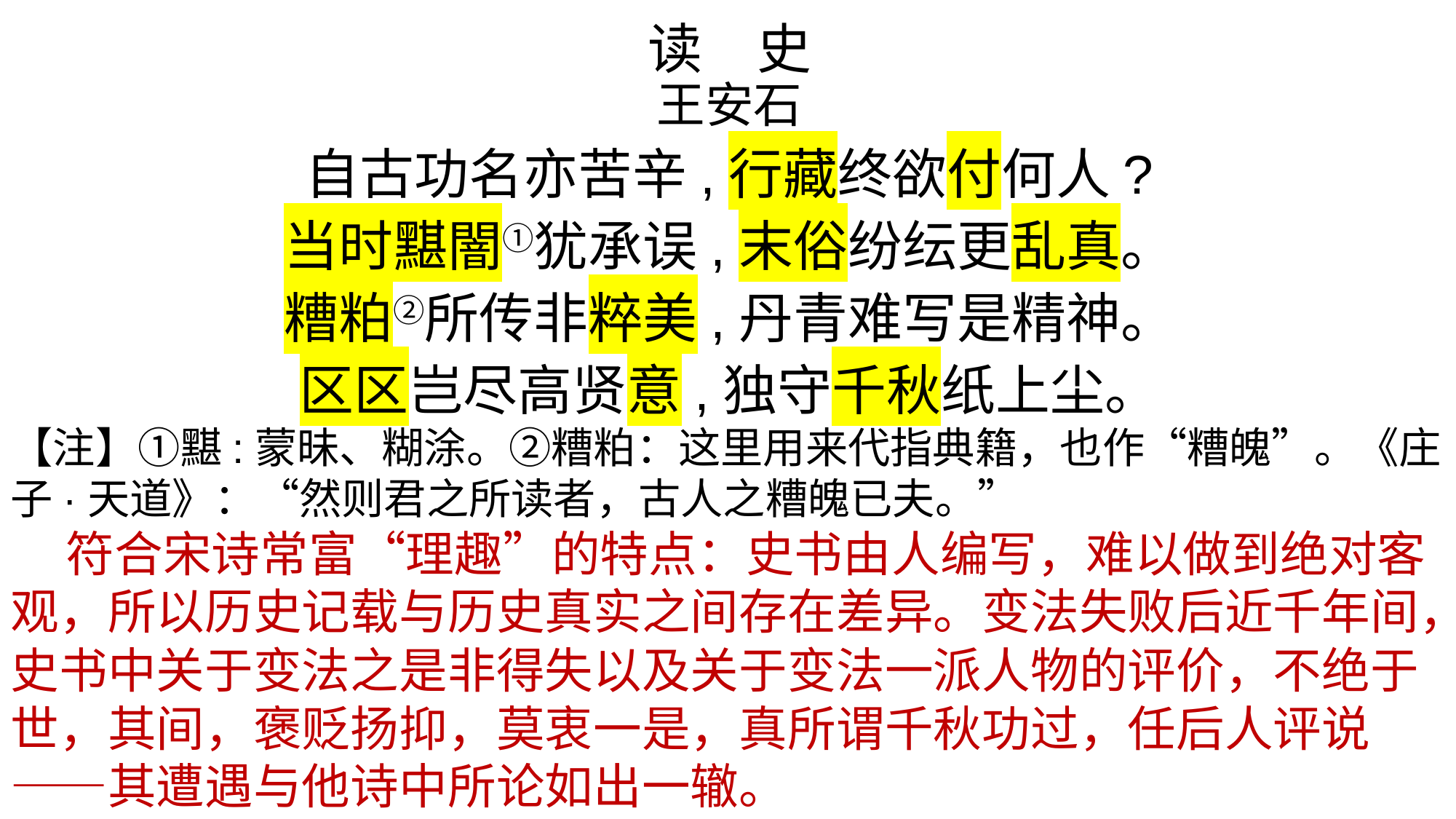

读　史
王安石
自古功名亦苦辛,行藏终欲付何人?
当时黮闇①犹承误,末俗纷纭更乱真。
糟粕②所传非粹美,丹青难写是精神。
区区岂尽高贤意,独守千秋纸上尘。
【注】①黮:蒙昧、糊涂。②糟粕：这里用来代指典籍，也作“糟魄”。《庄子·天道》：“然则君之所读者，古人之糟魄已夫。”
    符合宋诗常富“理趣”的特点：史书由人编写，难以做到绝对客观，所以历史记载与历史真实之间存在差异。变法失败后近千年间，史书中关于变法之是非得失以及关于变法一派人物的评价，不绝于世，其间，褒贬扬抑，莫衷一是，真所谓千秋功过，任后人评说——其遭遇与他诗中所论如出一辙。